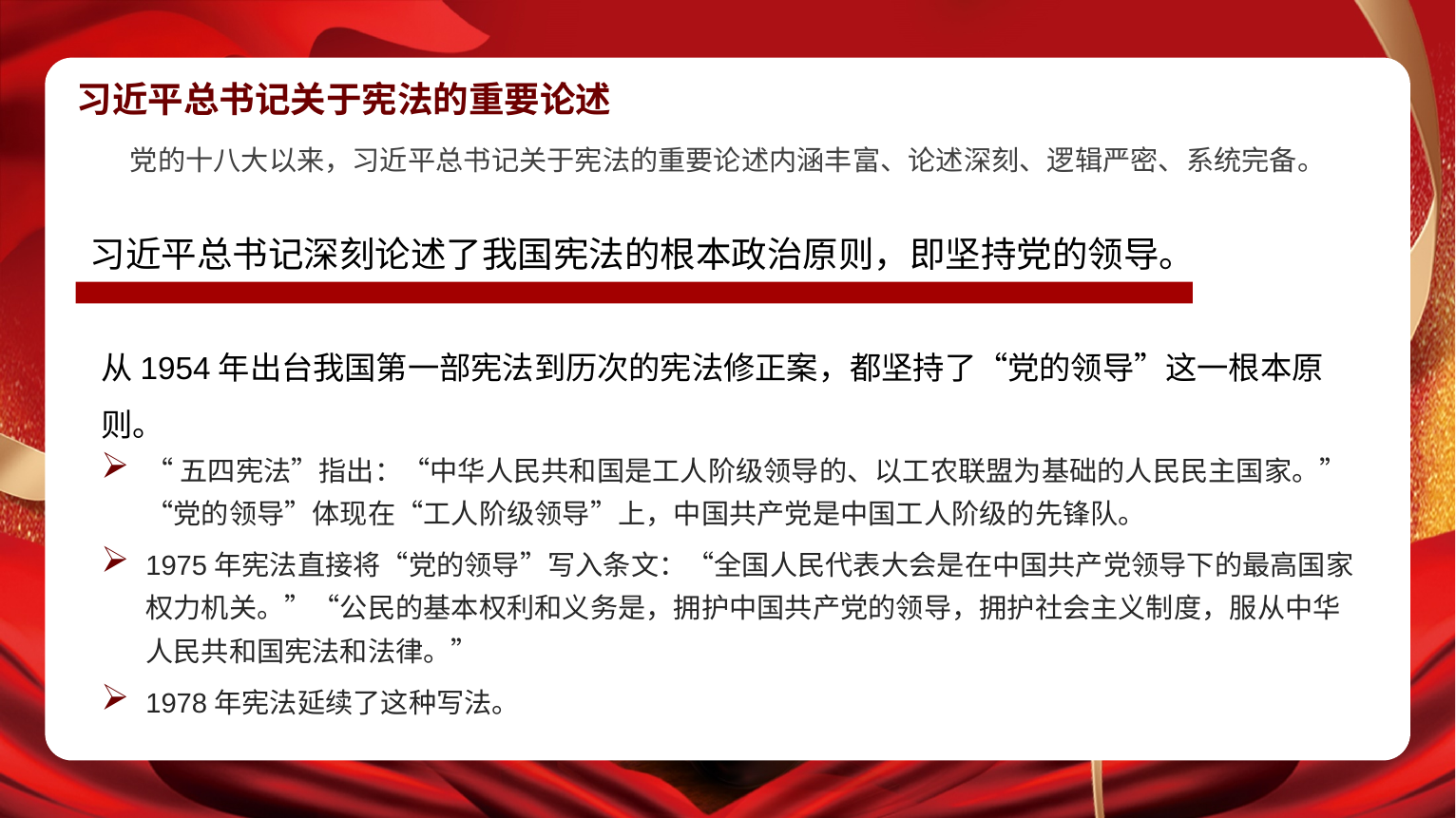

习近平总书记关于宪法的重要论述
党的十八大以来，习近平总书记关于宪法的重要论述内涵丰富、论述深刻、逻辑严密、系统完备。
习近平总书记深刻论述了我国宪法的根本政治原则，即坚持党的领导。

从1954年出台我国第一部宪法到历次的宪法修正案，都坚持了“党的领导”这一根本原则。
“五四宪法”指出：“中华人民共和国是工人阶级领导的、以工农联盟为基础的人民民主国家。”“党的领导”体现在“工人阶级领导”上，中国共产党是中国工人阶级的先锋队。
1975年宪法直接将“党的领导”写入条文：“全国人民代表大会是在中国共产党领导下的最高国家权力机关。”“公民的基本权利和义务是，拥护中国共产党的领导，拥护社会主义制度，服从中华人民共和国宪法和法律。”
1978年宪法延续了这种写法。